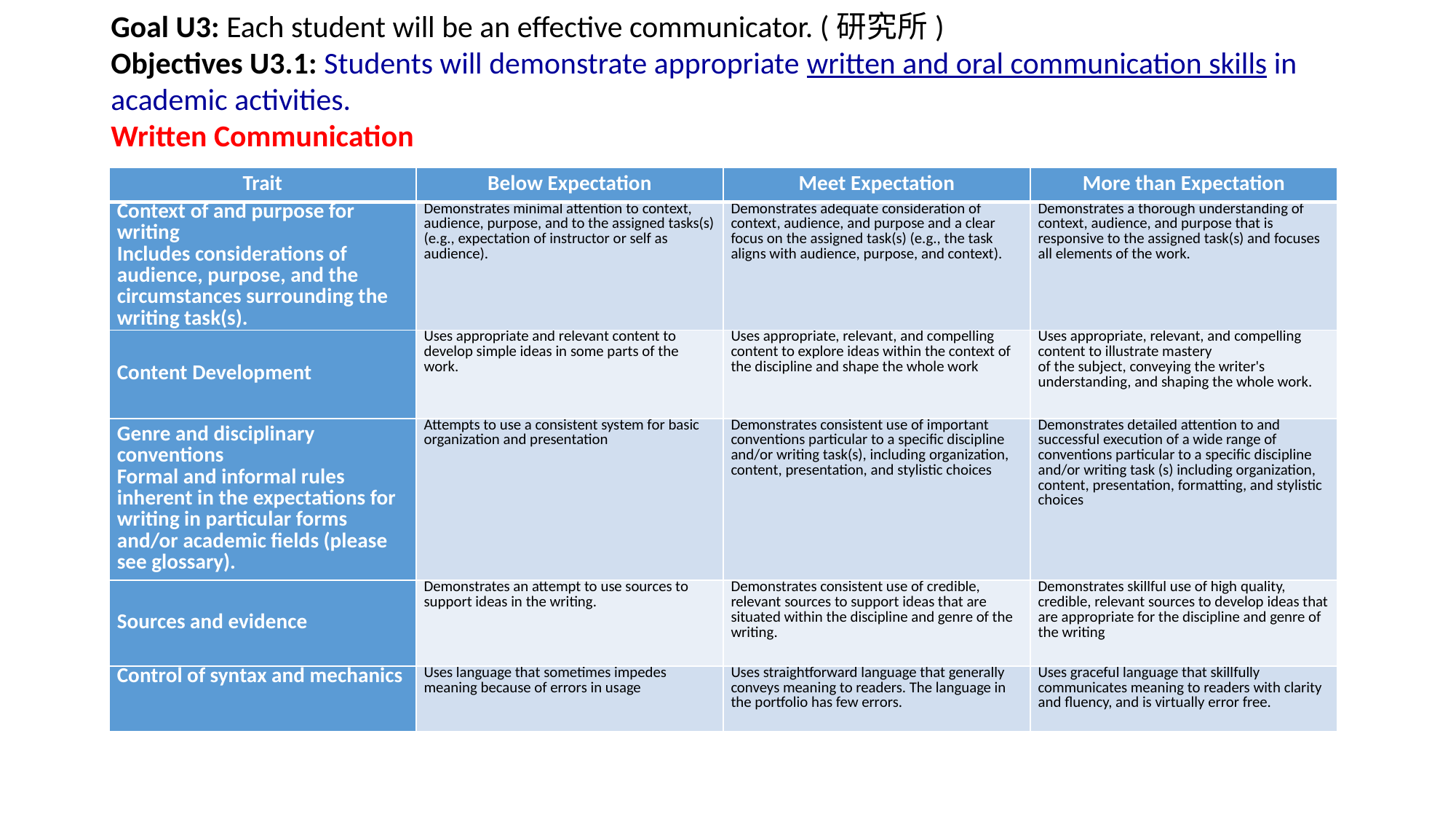

# Goal U3: Each student will be an effective communicator. (研究所) Objectives U3.1: Students will demonstrate appropriate written and oral communication skills in academic activities. Written Communication
| Trait | Below Expectation | Meet Expectation | More than Expectation |
| --- | --- | --- | --- |
| Context of and purpose for writing Includes considerations of audience, purpose, and the circumstances surrounding the writing task(s). | Demonstrates minimal attention to context, audience, purpose, and to the assigned tasks(s) (e.g., expectation of instructor or self as audience). | Demonstrates adequate consideration of context, audience, and purpose and a clear focus on the assigned task(s) (e.g., the task aligns with audience, purpose, and context). | Demonstrates a thorough understanding of context, audience, and purpose that is responsive to the assigned task(s) and focuses all elements of the work. |
| Content Development | Uses appropriate and relevant content to develop simple ideas in some parts of the work. | Uses appropriate, relevant, and compelling content to explore ideas within the context of the discipline and shape the whole work | Uses appropriate, relevant, and compelling content to illustrate mastery of the subject, conveying the writer's understanding, and shaping the whole work. |
| Genre and disciplinary conventions Formal and informal rules inherent in the expectations for writing in particular forms and/or academic fields (please see glossary). | Attempts to use a consistent system for basic organization and presentation | Demonstrates consistent use of important conventions particular to a specific discipline and/or writing task(s), including organization, content, presentation, and stylistic choices | Demonstrates detailed attention to and successful execution of a wide range of conventions particular to a specific discipline and/or writing task (s) including organization, content, presentation, formatting, and stylistic choices |
| Sources and evidence | Demonstrates an attempt to use sources to support ideas in the writing. | Demonstrates consistent use of credible, relevant sources to support ideas that are situated within the discipline and genre of the writing. | Demonstrates skillful use of high quality, credible, relevant sources to develop ideas that are appropriate for the discipline and genre of the writing |
| Control of syntax and mechanics | Uses language that sometimes impedes meaning because of errors in usage | Uses straightforward language that generally conveys meaning to readers. The language in the portfolio has few errors. | Uses graceful language that skillfully communicates meaning to readers with clarity and fluency, and is virtually error free. |